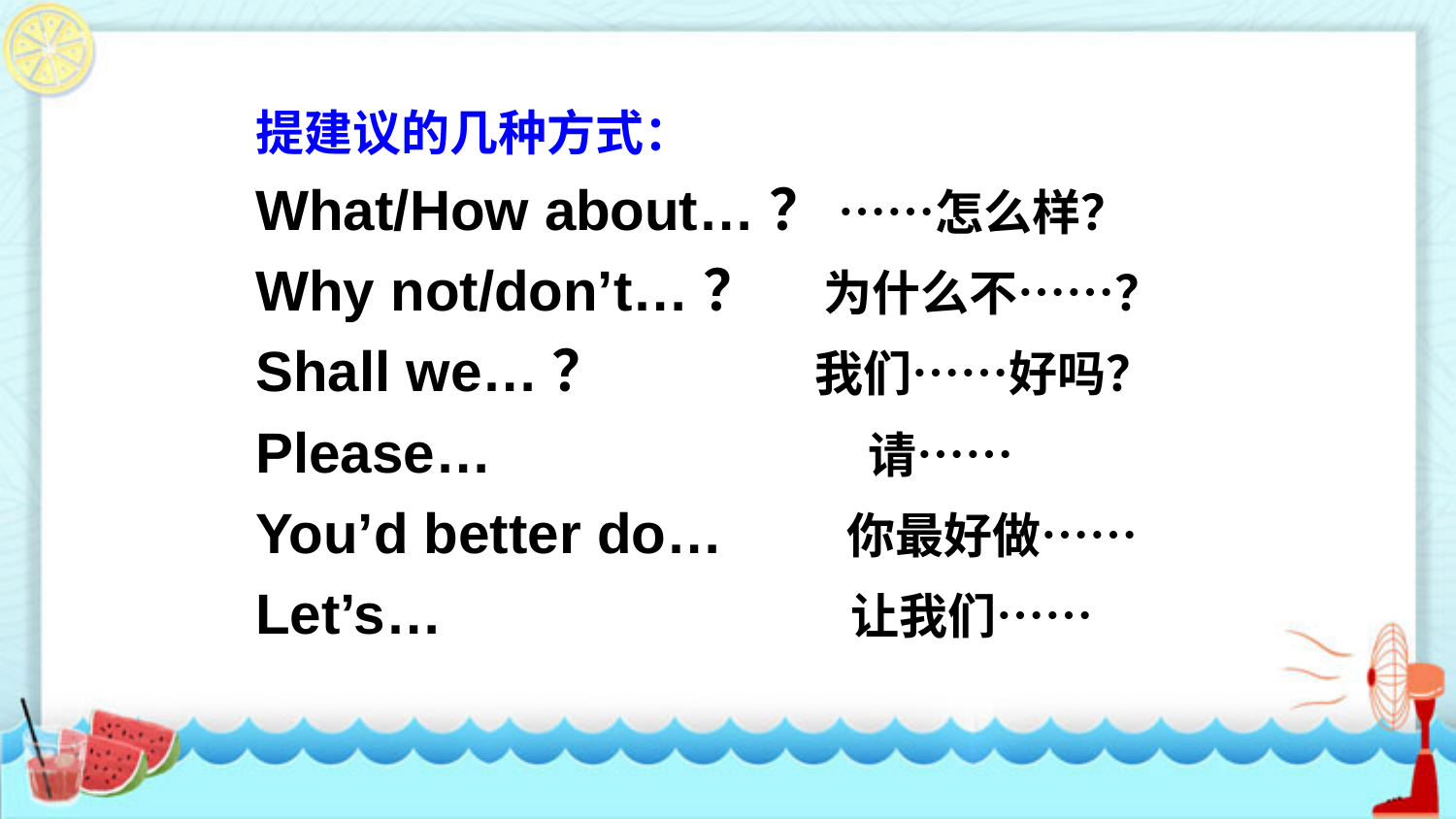

提建议的几种方式：
What/How about…？ ……怎么样？
Why not/don’t…？     为什么不……？
Shall we…？                我们……好吗？
Please…                       请……
You’d better do…       你最好做……
Let’s…                         让我们……